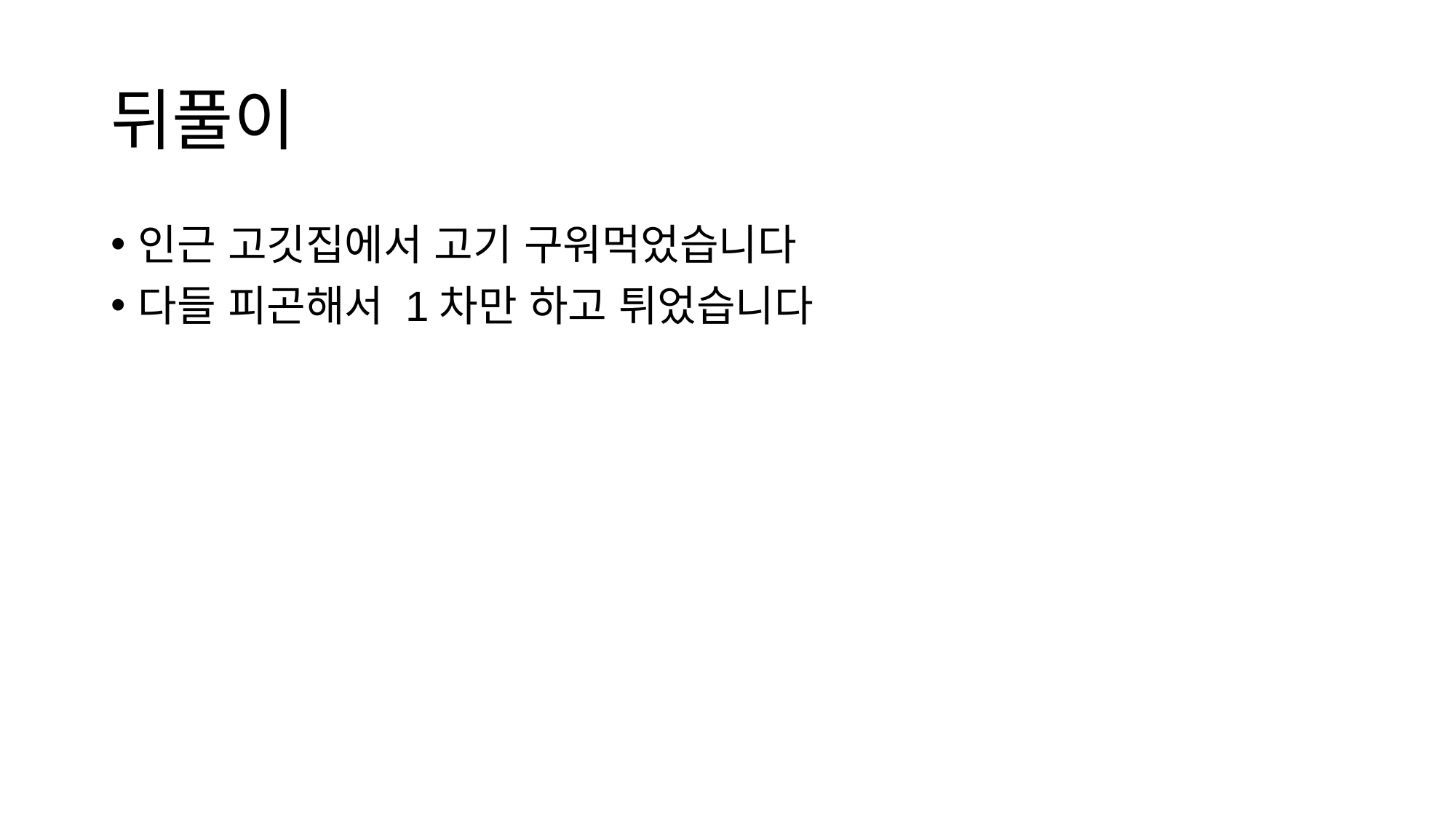

# 뒤풀이
인근 고깃집에서 고기 구워먹었습니다
다들 피곤해서 1차만 하고 튀었습니다